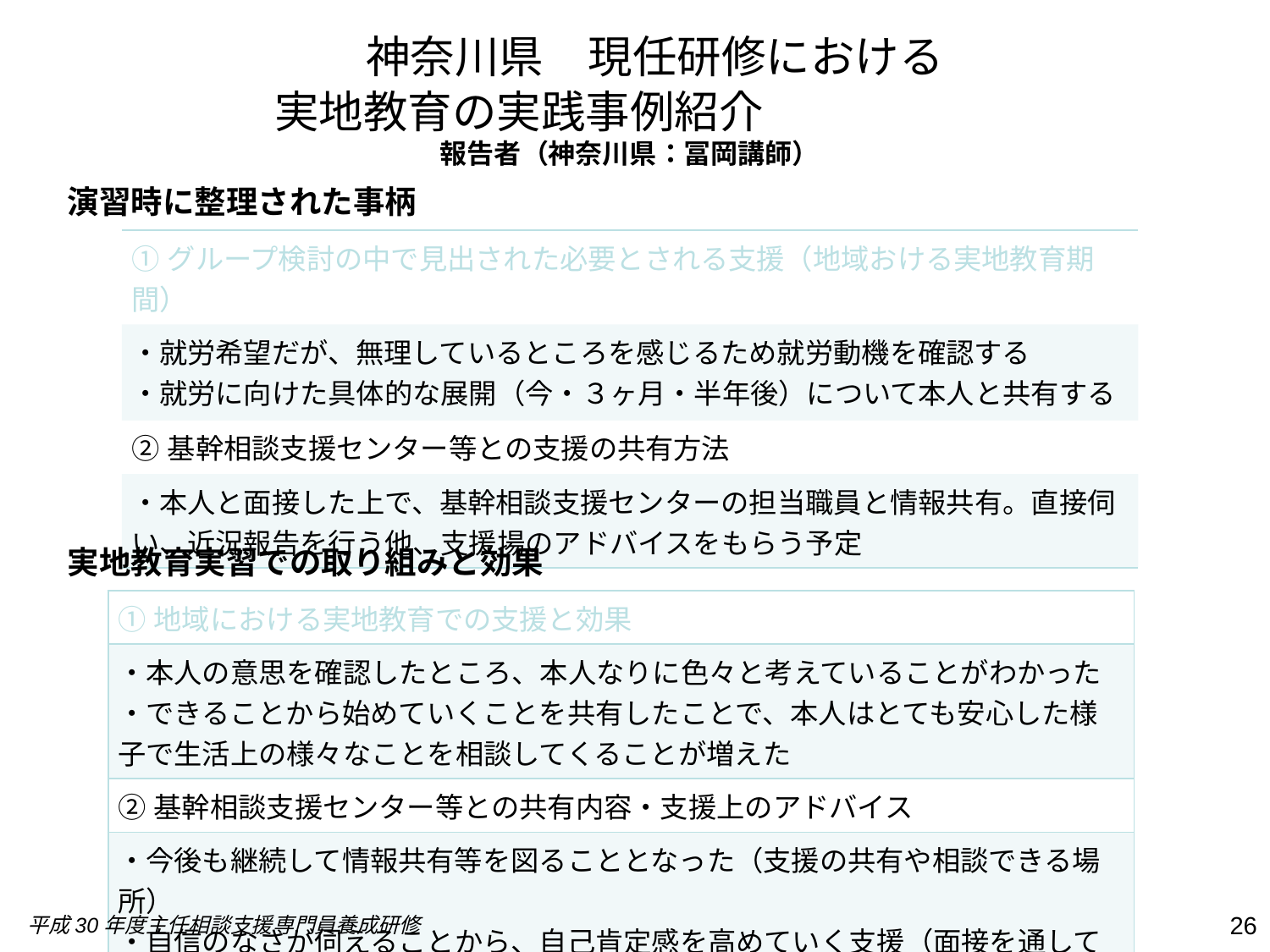

# 神奈川県　現任研修における 　　実地教育の実践事例紹介　　　　　　　 報告者（神奈川県：冨岡講師）
演習時に整理された事柄
| ①グループ検討の中で見出された必要とされる支援（地域おける実地教育期間） |
| --- |
| ・就労希望だが、無理しているところを感じるため就労動機を確認する ・就労に向けた具体的な展開（今・３ヶ月・半年後）について本人と共有する |
| ②基幹相談支援センター等との支援の共有方法 |
| ・本人と面接した上で、基幹相談支援センターの担当職員と情報共有。直接伺い、近況報告を行う他、支援場のアドバイスをもらう予定 |
実地教育実習での取り組みと効果
| ①地域における実地教育での支援と効果 |
| --- |
| ・本人の意思を確認したところ、本人なりに色々と考えていることがわかった ・できることから始めていくことを共有したことで、本人はとても安心した様子で生活上の様々なことを相談してくることが増えた |
| ②基幹相談支援センター等との共有内容・支援上のアドバイス |
| ・今後も継続して情報共有等を図ることとなった（支援の共有や相談できる場所） ・自信のなさが伺えることから、自己肯定感を高めていく支援（面接を通して本人を認めていく）を継続して行ってはどうか |
26
平成30年度主任相談支援専門員養成研修